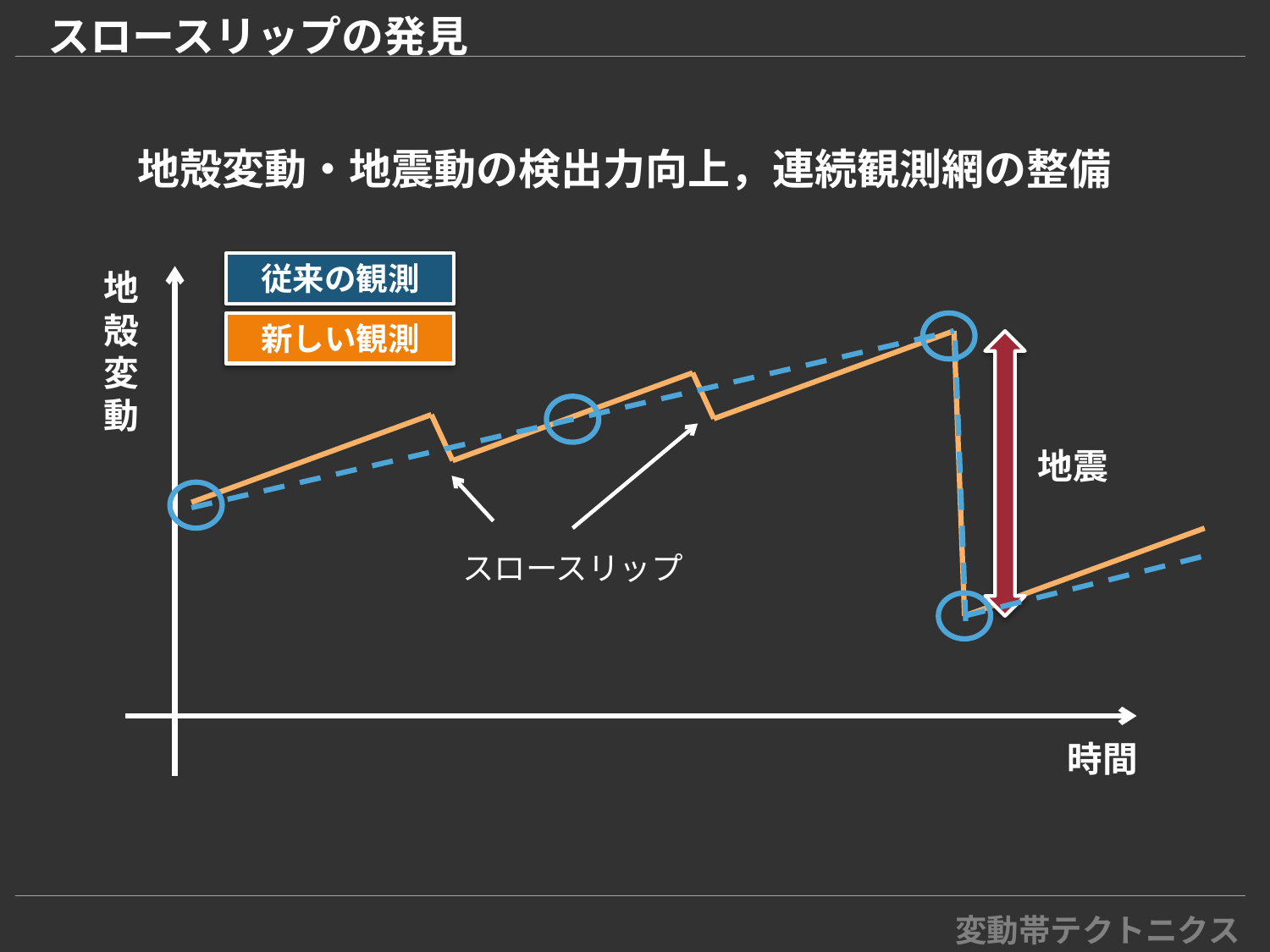

スロースリップの発見
地殻変動・地震動の検出力向上，連続観測網の整備
従来の観測
地殻変動
新しい観測

地震

スロースリップ

時間
変動帯テクトニクス